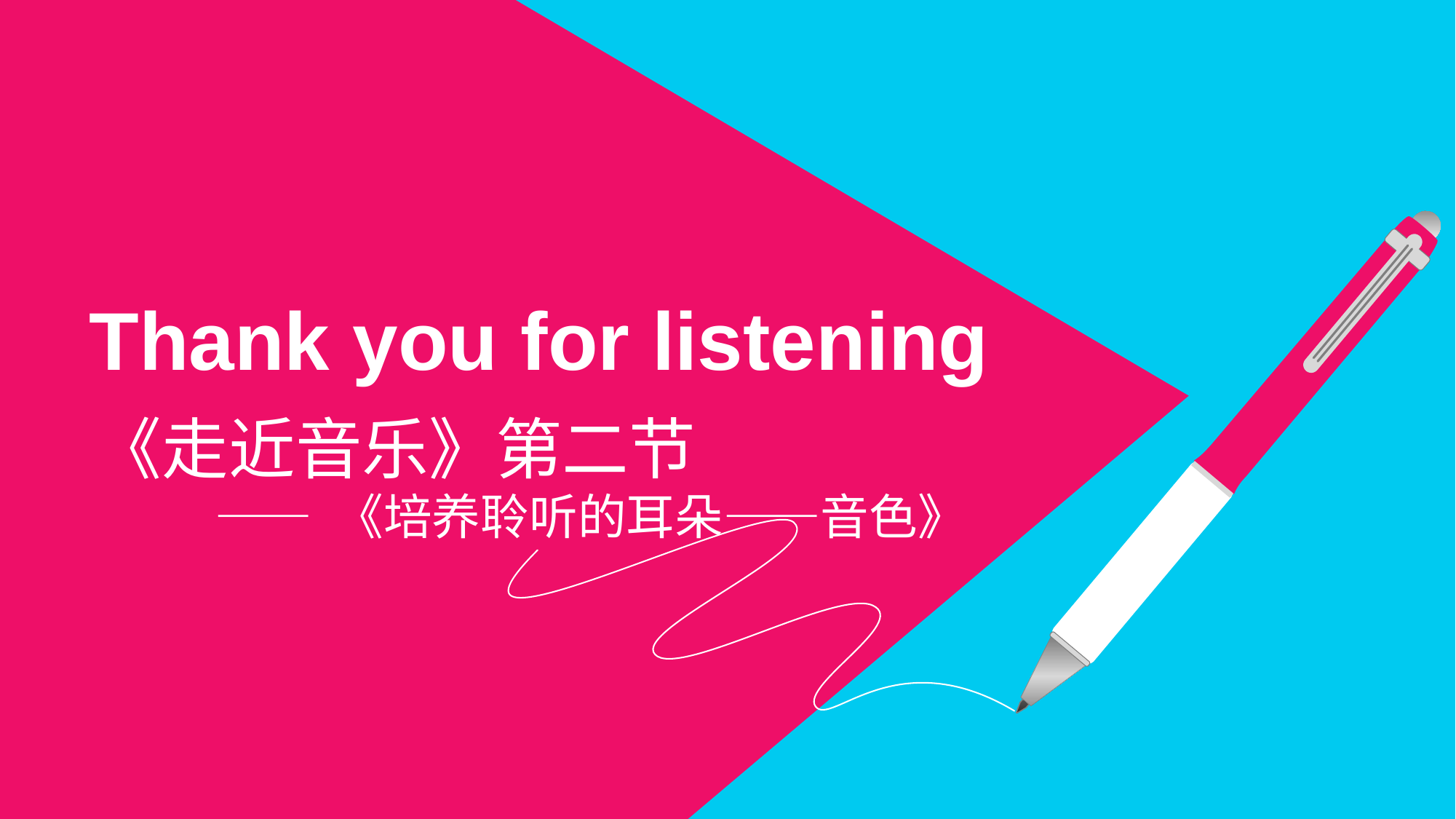

Thank you for listening
《走近音乐》第二节
           —— 《培养聆听的耳朵——音色》

14